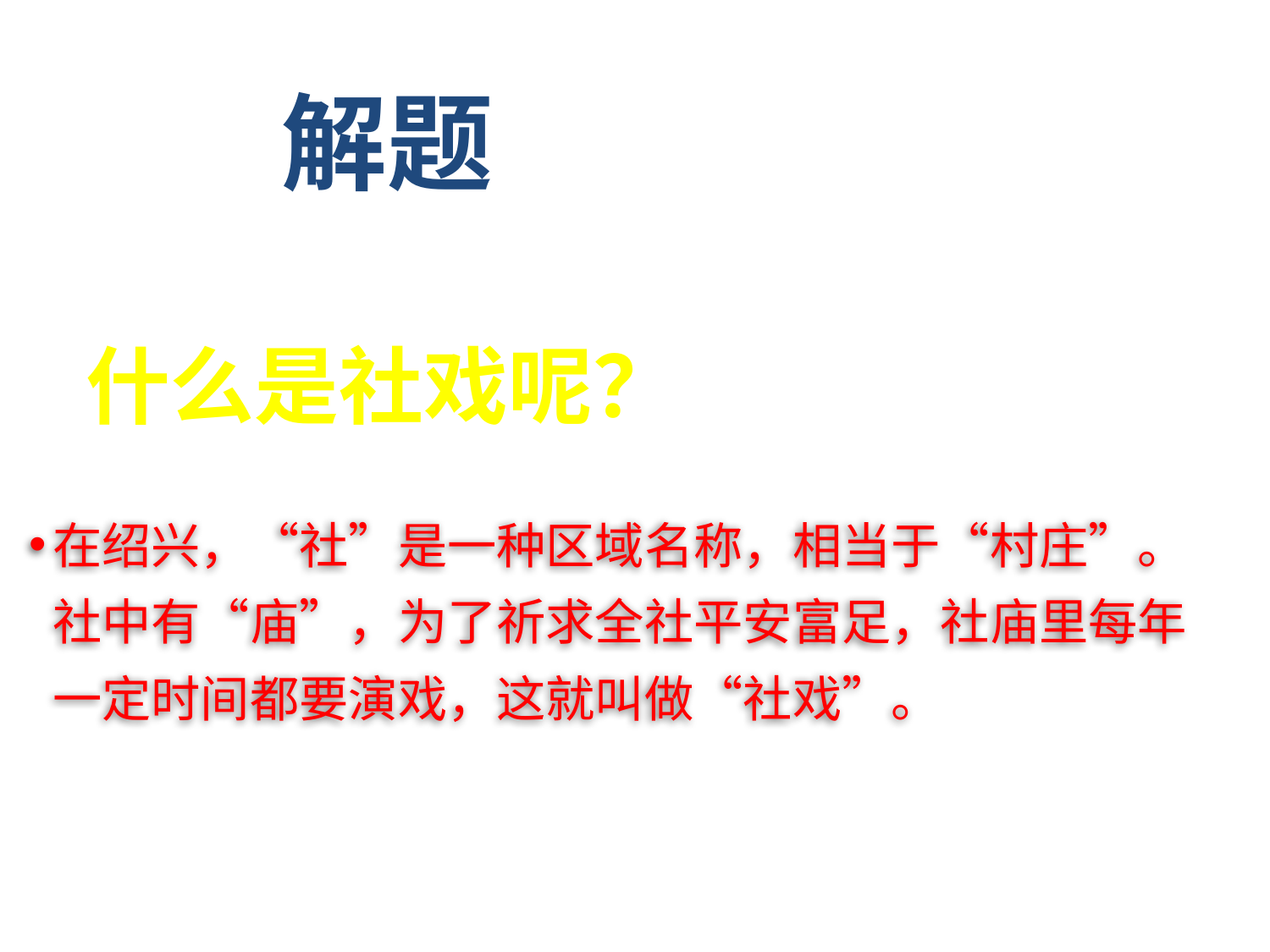

解题
什么是社戏呢？
在绍兴，“社”是一种区域名称，相当于“村庄”。社中有“庙”，为了祈求全社平安富足，社庙里每年一定时间都要演戏，这就叫做“社戏”。